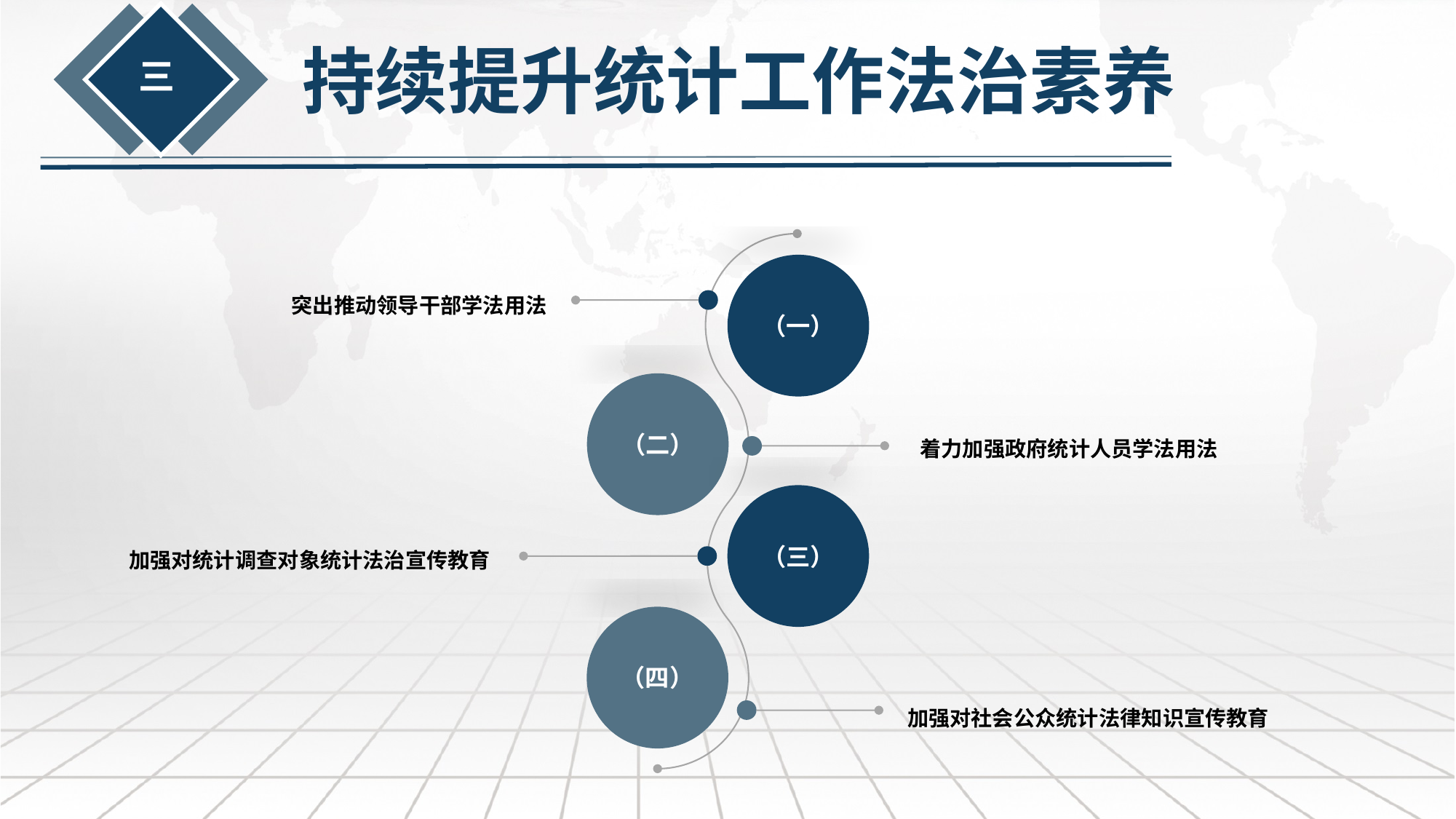

持续提升统计工作法治素养
三

（一）
突出推动领导干部学法用法

（二）
着力加强政府统计人员学法用法

（三）
加强对统计调查对象统计法治宣传教育

（四）
加强对社会公众统计法律知识宣传教育